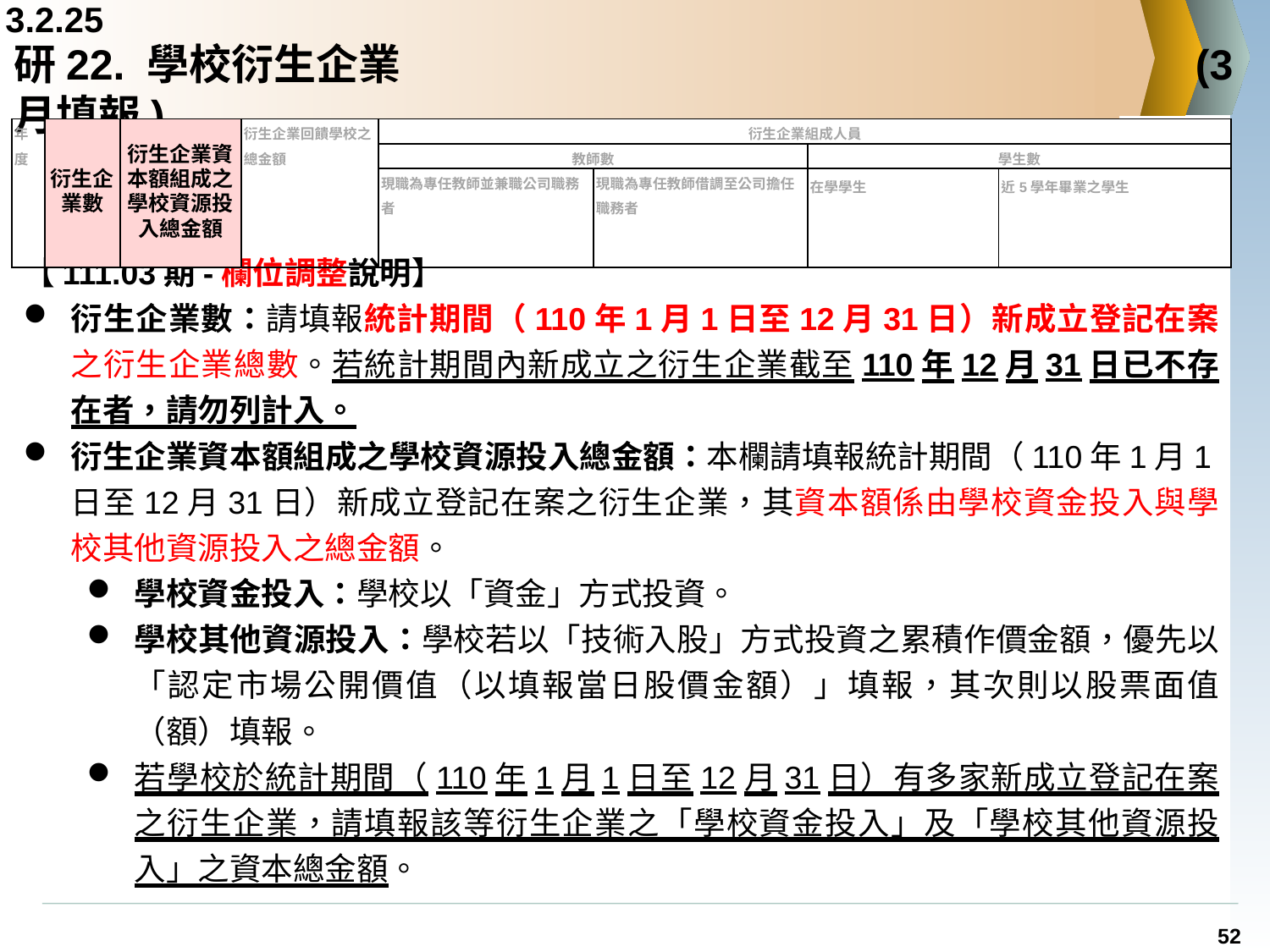

3.2.25
# 研22. 學校衍生企業						   (3月填報)
| 年度 | 衍生企業數 | 衍生企業資本額組成之學校資源投入總金額 | 衍生企業回饋學校之總金額 | 衍生企業組成人員 |  |  |  |
| --- | --- | --- | --- | --- | --- | --- | --- |
|  |  |  |  | 教師數 |  | 學生數 |  |
|  |  |  |  | 現職為專任教師並兼職公司職務者 | 現職為專任教師借調至公司擔任職務者 | 在學學生 | 近5學年畢業之學生 |
【111.03期-欄位調整說明】
衍生企業數：請填報統計期間（110年1月1日至12月31日）新成立登記在案之衍生企業總數。若統計期間內新成立之衍生企業截至110年12月31日已不存在者，請勿列計入。
衍生企業資本額組成之學校資源投入總金額：本欄請填報統計期間（110年1月1日至12月31日）新成立登記在案之衍生企業，其資本額係由學校資金投入與學校其他資源投入之總金額。
學校資金投入：學校以「資金」方式投資。
學校其他資源投入：學校若以「技術入股」方式投資之累積作價金額，優先以「認定市場公開價值（以填報當日股價金額）」填報，其次則以股票面值（額）填報。
若學校於統計期間（110年1月1日至12月31日）有多家新成立登記在案之衍生企業，請填報該等衍生企業之「學校資金投入」及「學校其他資源投入」之資本總金額。